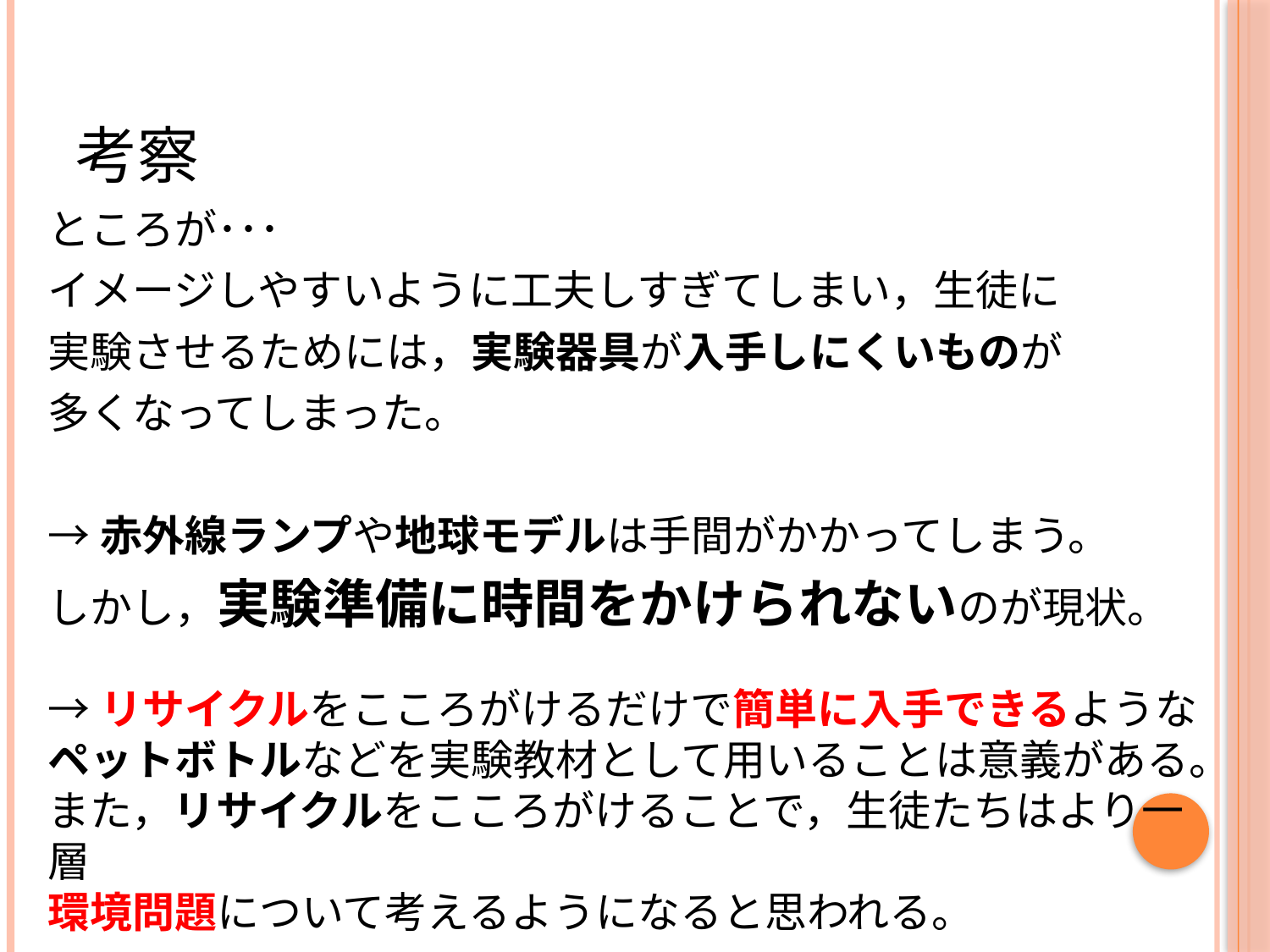

# 考察
ところが･･･
イメージしやすいように工夫しすぎてしまい，生徒に
実験させるためには，実験器具が入手しにくいものが
多くなってしまった。

→赤外線ランプや地球モデルは手間がかかってしまう。
しかし，実験準備に時間をかけられないのが現状。

→リサイクルをこころがけるだけで簡単に入手できるような
ペットボトルなどを実験教材として用いることは意義がある。
また，リサイクルをこころがけることで，生徒たちはより一層
環境問題について考えるようになると思われる。